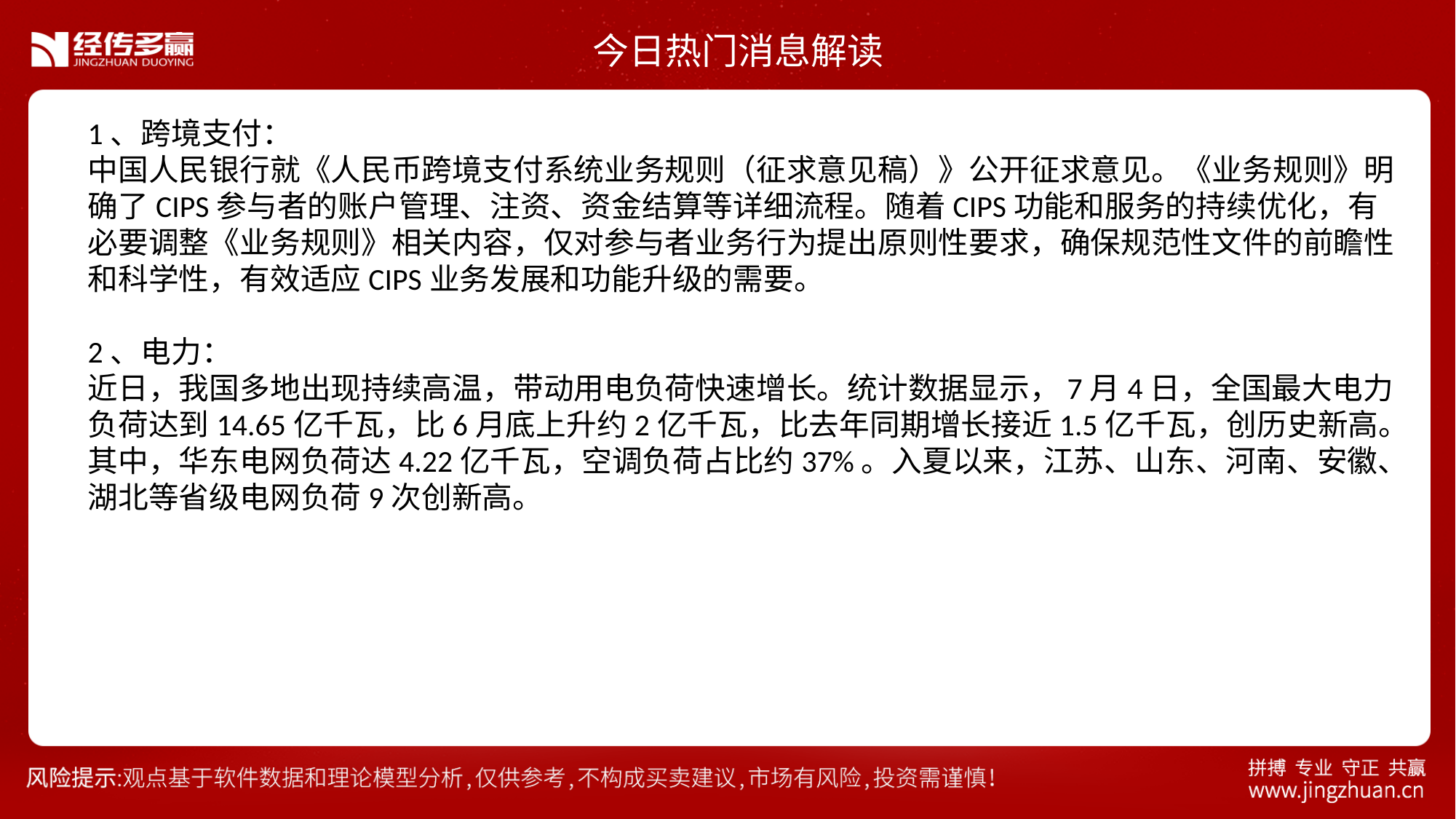

今日热门消息解读
1、跨境支付：
中国人民银行就《人民币跨境支付系统业务规则（征求意见稿）》公开征求意见。《业务规则》明确了CIPS参与者的账户管理、注资、资金结算等详细流程。随着CIPS功能和服务的持续优化，有必要调整《业务规则》相关内容，仅对参与者业务行为提出原则性要求，确保规范性文件的前瞻性和科学性，有效适应CIPS业务发展和功能升级的需要。

2、电力：
近日，我国多地出现持续高温，带动用电负荷快速增长。统计数据显示，7月4日，全国最大电力负荷达到14.65亿千瓦，比6月底上升约2亿千瓦，比去年同期增长接近1.5亿千瓦，创历史新高。其中，华东电网负荷达4.22亿千瓦，空调负荷占比约37%。入夏以来，江苏、山东、河南、安徽、湖北等省级电网负荷9次创新高。